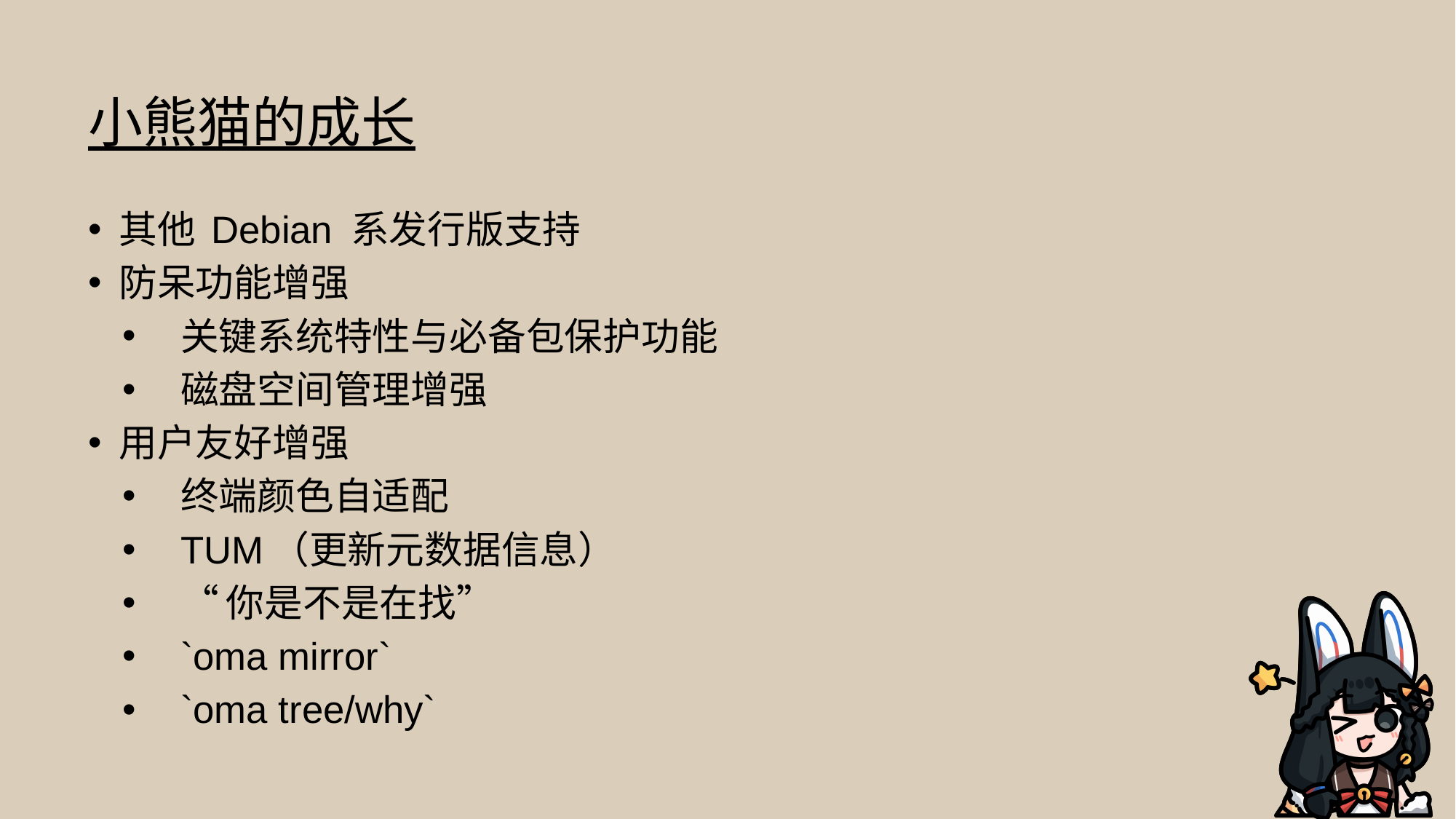

# 小熊猫的成长
其他 Debian 系发行版支持
防呆功能增强
关键系统特性与必备包保护功能
磁盘空间管理增强
用户友好增强
终端颜色自适配
TUM（更新元数据信息）
“你是不是在找”
`oma mirror`
`oma tree/why`